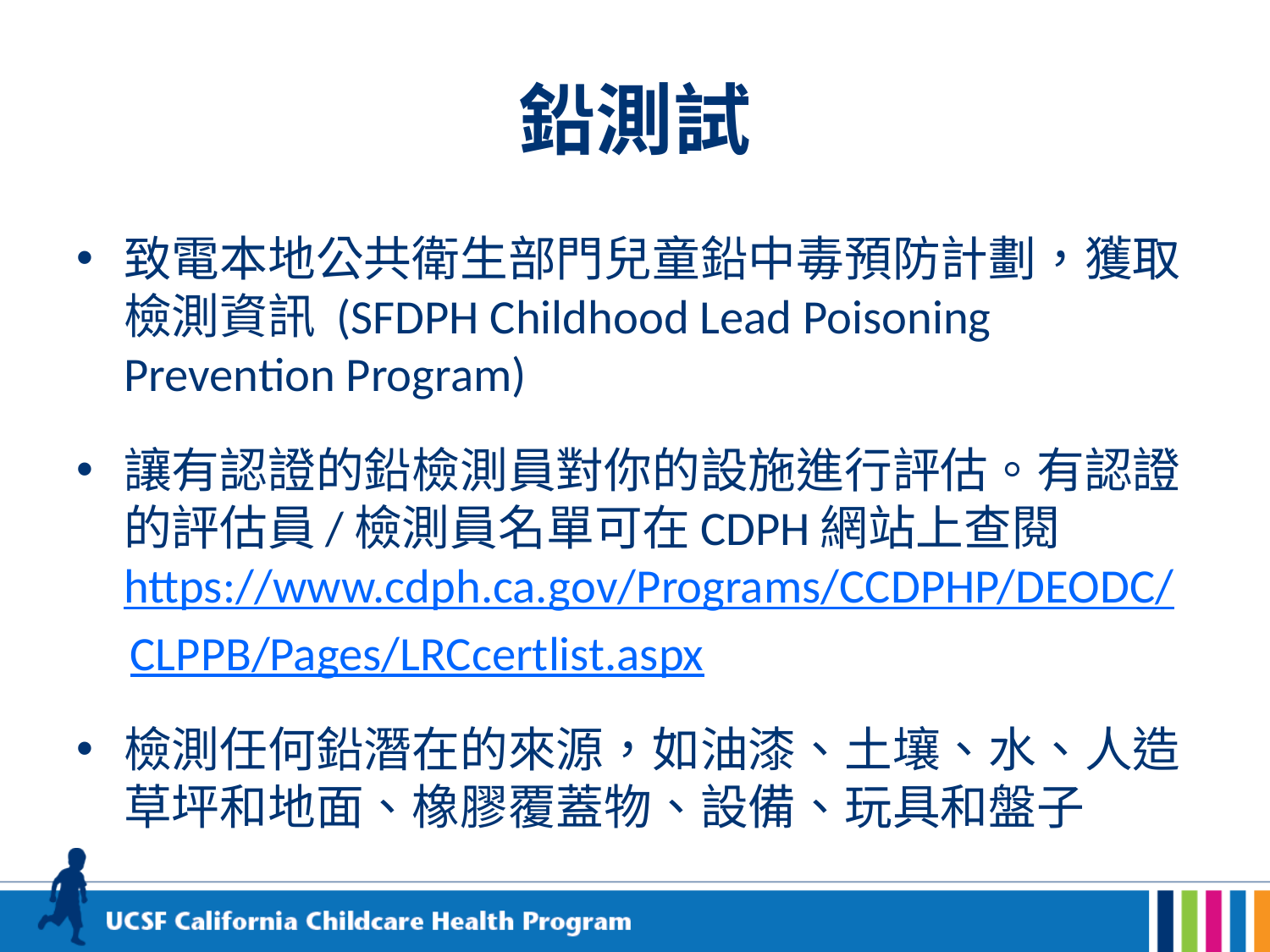

# 鉛測試
致電本地公共衛生部門兒童鉛中毒預防計劃，獲取檢測資訊 (SFDPH Childhood Lead Poisoning Prevention Program)

讓有認證的鉛檢測員對你的設施進行評估。有認證的評估員/檢測員名單可在CDPH網站上查閱https://www.cdph.ca.gov/Programs/CCDPHP/DEODC/
     CLPPB/Pages/LRCcertlist.aspx

檢測任何鉛潛在的來源，如油漆、土壤、水、人造草坪和地面、橡膠覆蓋物、設備、玩具和盤子